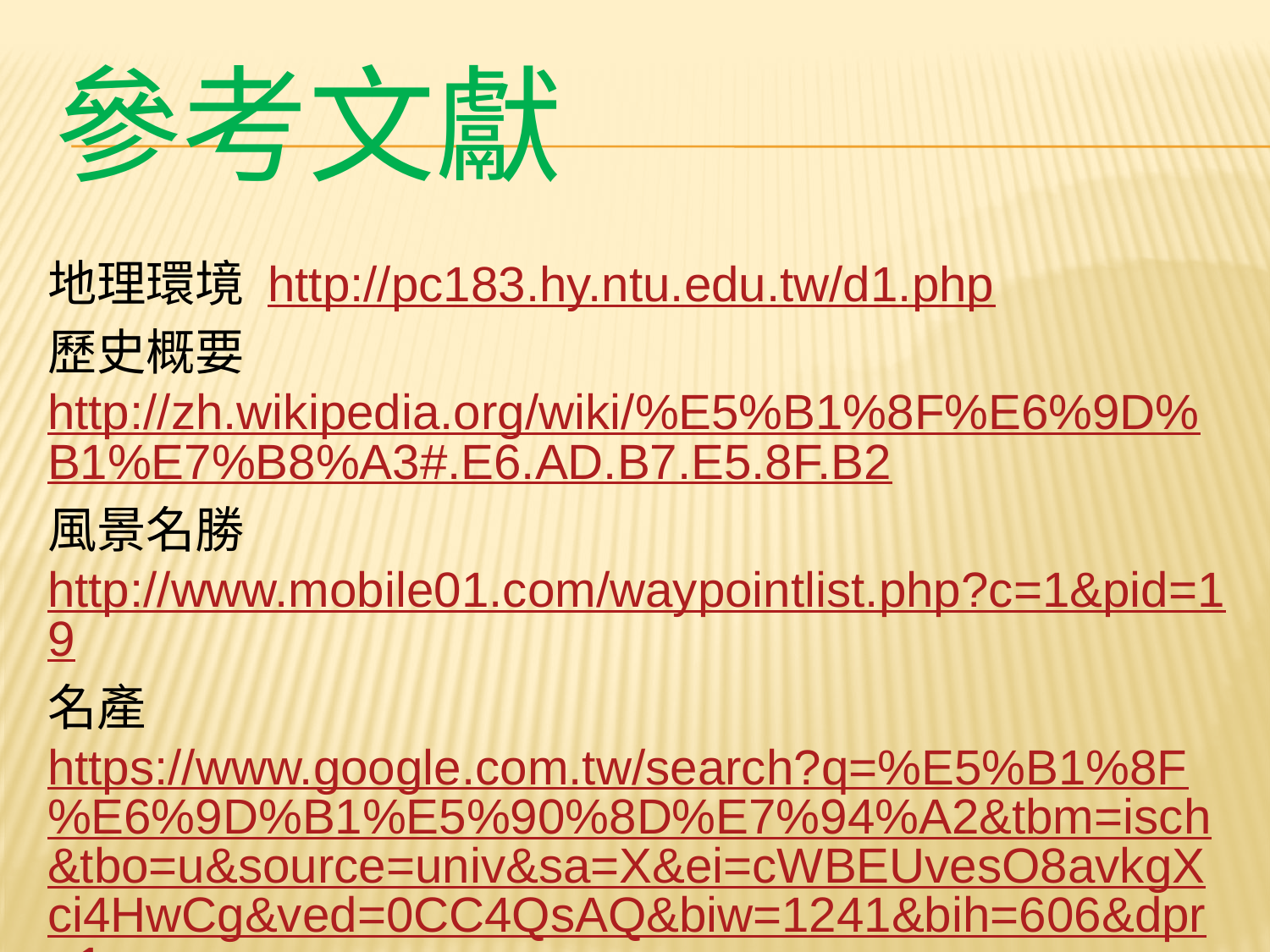

# 參考文獻
地理環境 http://pc183.hy.ntu.edu.tw/d1.php
歷史概要http://zh.wikipedia.org/wiki/%E5%B1%8F%E6%9D%B1%E7%B8%A3#.E6.AD.B7.E5.8F.B2
風景名勝http://www.mobile01.com/waypointlist.php?c=1&pid=19
名產https://www.google.com.tw/search?q=%E5%B1%8F%E6%9D%B1%E5%90%8D%E7%94%A2&tbm=isch&tbo=u&source=univ&sa=X&ei=cWBEUvesO8avkgXci4HwCg&ved=0CC4QsAQ&biw=1241&bih=606&dpr=1